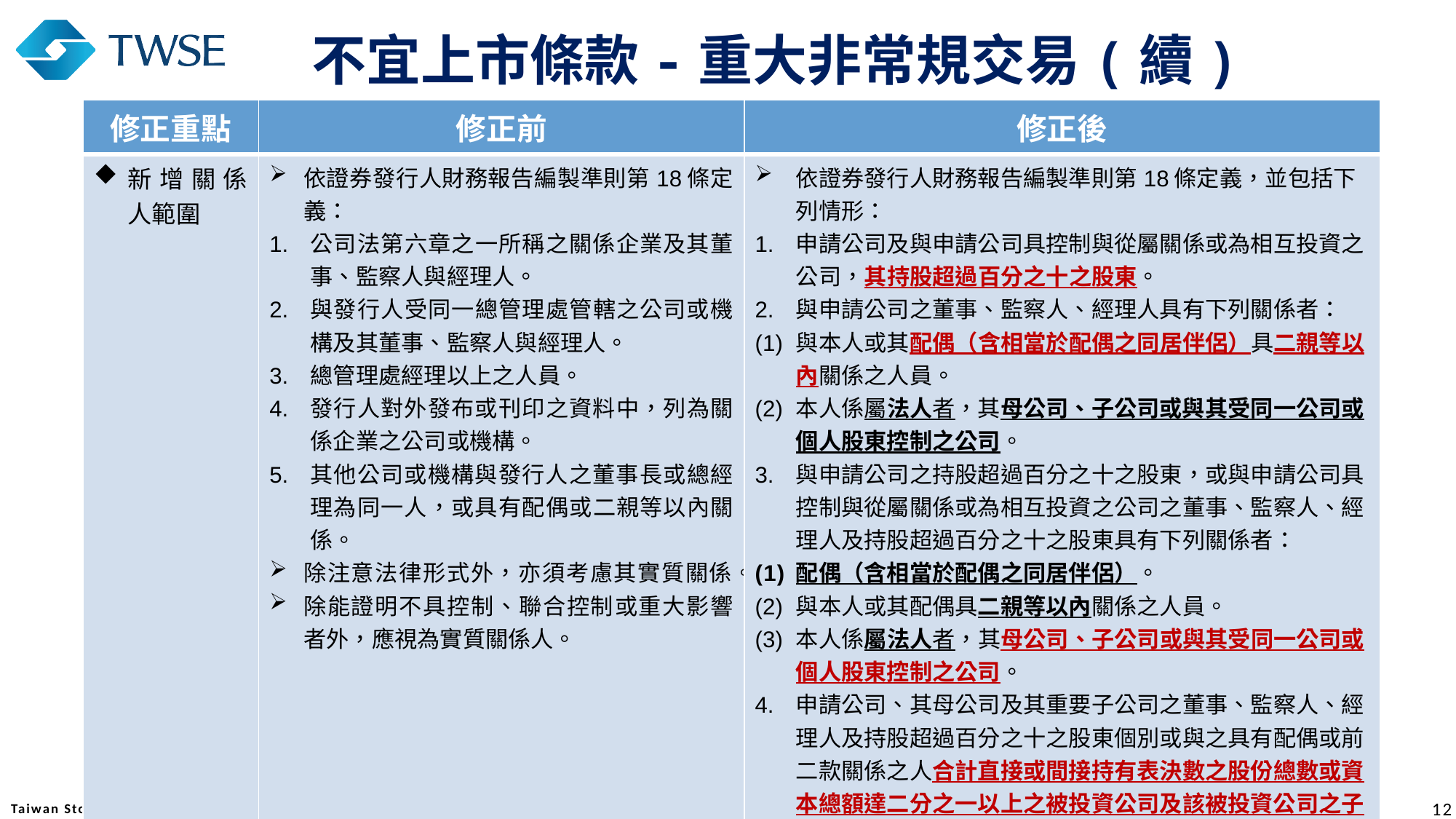

不宜上市條款-重大非常規交易(續)
| 修正重點 | 修正前 | 修正後 |
| --- | --- | --- |
| 新增關係人範圍 | 依證券發行人財務報告編製準則第18條定義： 公司法第六章之一所稱之關係企業及其董事、監察人與經理人。 與發行人受同一總管理處管轄之公司或機構及其董事、監察人與經理人。 總管理處經理以上之人員。 發行人對外發布或刊印之資料中，列為關係企業之公司或機構。 其他公司或機構與發行人之董事長或總經理為同一人，或具有配偶或二親等以內關係。 除注意法律形式外，亦須考慮其實質關係。 除能證明不具控制、聯合控制或重大影響者外，應視為實質關係人。 | 依證券發行人財務報告編製準則第18條定義，並包括下列情形： 申請公司及與申請公司具控制與從屬關係或為相互投資之公司，其持股超過百分之十之股東。 與申請公司之董事、監察人、經理人具有下列關係者： 與本人或其配偶（含相當於配偶之同居伴侶）具二親等以內關係之人員。 本人係屬法人者，其母公司、子公司或與其受同一公司或個人股東控制之公司。 與申請公司之持股超過百分之十之股東，或與申請公司具控制與從屬關係或為相互投資之公司之董事、監察人、經理人及持股超過百分之十之股東具有下列關係者： 配偶（含相當於配偶之同居伴侶）。 與本人或其配偶具二親等以內關係之人員。 本人係屬法人者，其母公司、子公司或與其受同一公司或個人股東控制之公司。 申請公司、其母公司及其重要子公司之董事、監察人、經理人及持股超過百分之十之股東個別或與之具有配偶或前二款關係之人合計直接或間接持有表決數之股份總數或資本總額達二分之一以上之被投資公司及該被投資公司之子公司。 除能證明不具控制、聯合控制或重大影響者，不在此限。 |
12